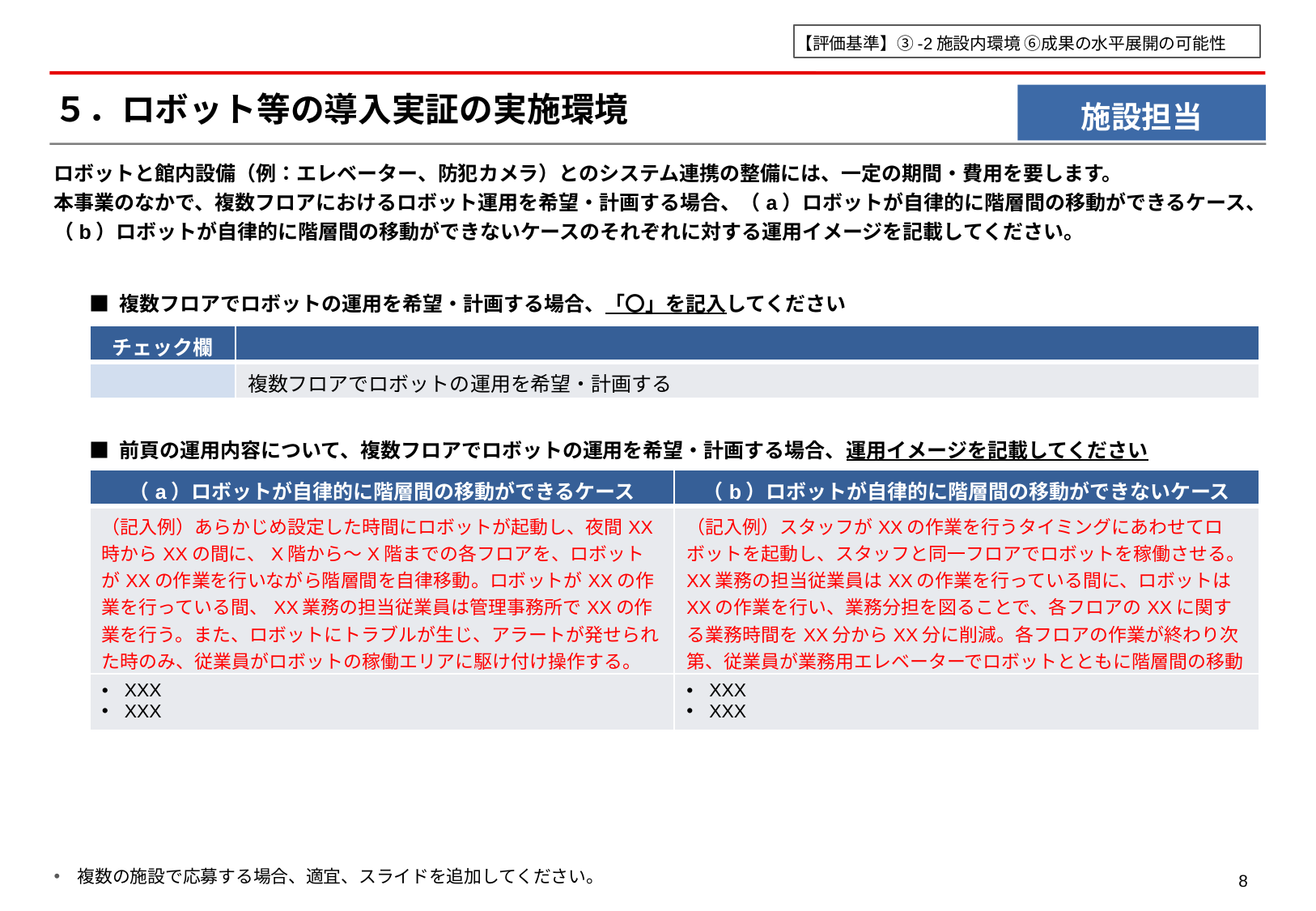

【評価基準】③-2施設内環境 ⑥成果の水平展開の可能性
施設担当
# ５．ロボット等の導入実証の実施環境
ロボットと館内設備（例：エレベーター、防犯カメラ）とのシステム連携の整備には、一定の期間・費用を要します。
本事業のなかで、複数フロアにおけるロボット運用を希望・計画する場合、（a）ロボットが自律的に階層間の移動ができるケース、（b）ロボットが自律的に階層間の移動ができないケースのそれぞれに対する運用イメージを記載してください。
■ 複数フロアでロボットの運用を希望・計画する場合、「〇」を記入してください
| チェック欄 |  |
| --- | --- |
|  | 複数フロアでロボットの運用を希望・計画する |
■ 前頁の運用内容について、複数フロアでロボットの運用を希望・計画する場合、運用イメージを記載してください
| （a）ロボットが自律的に階層間の移動ができるケース | （b）ロボットが自律的に階層間の移動ができないケース |
| --- | --- |
| （記入例）あらかじめ設定した時間にロボットが起動し、夜間XX時からXXの間に、X階から～X階までの各フロアを、ロボットがXXの作業を行いながら階層間を自律移動。ロボットがXXの作業を行っている間、XX業務の担当従業員は管理事務所でXXの作業を行う。また、ロボットにトラブルが生じ、アラートが発せられた時のみ、従業員がロボットの稼働エリアに駆け付け操作する。 | （記入例）スタッフがXXの作業を行うタイミングにあわせてロボットを起動し、スタッフと同一フロアでロボットを稼働させる。XX業務の担当従業員はXXの作業を行っている間に、ロボットはXXの作業を行い、業務分担を図ることで、各フロアのXXに関する業務時間をXX分からXX分に削減。各フロアの作業が終わり次第、従業員が業務用エレベーターでロボットとともに階層間の移動を実施。 |
| XXX XXX | XXX XXX |
複数の施設で応募する場合、適宜、スライドを追加してください。